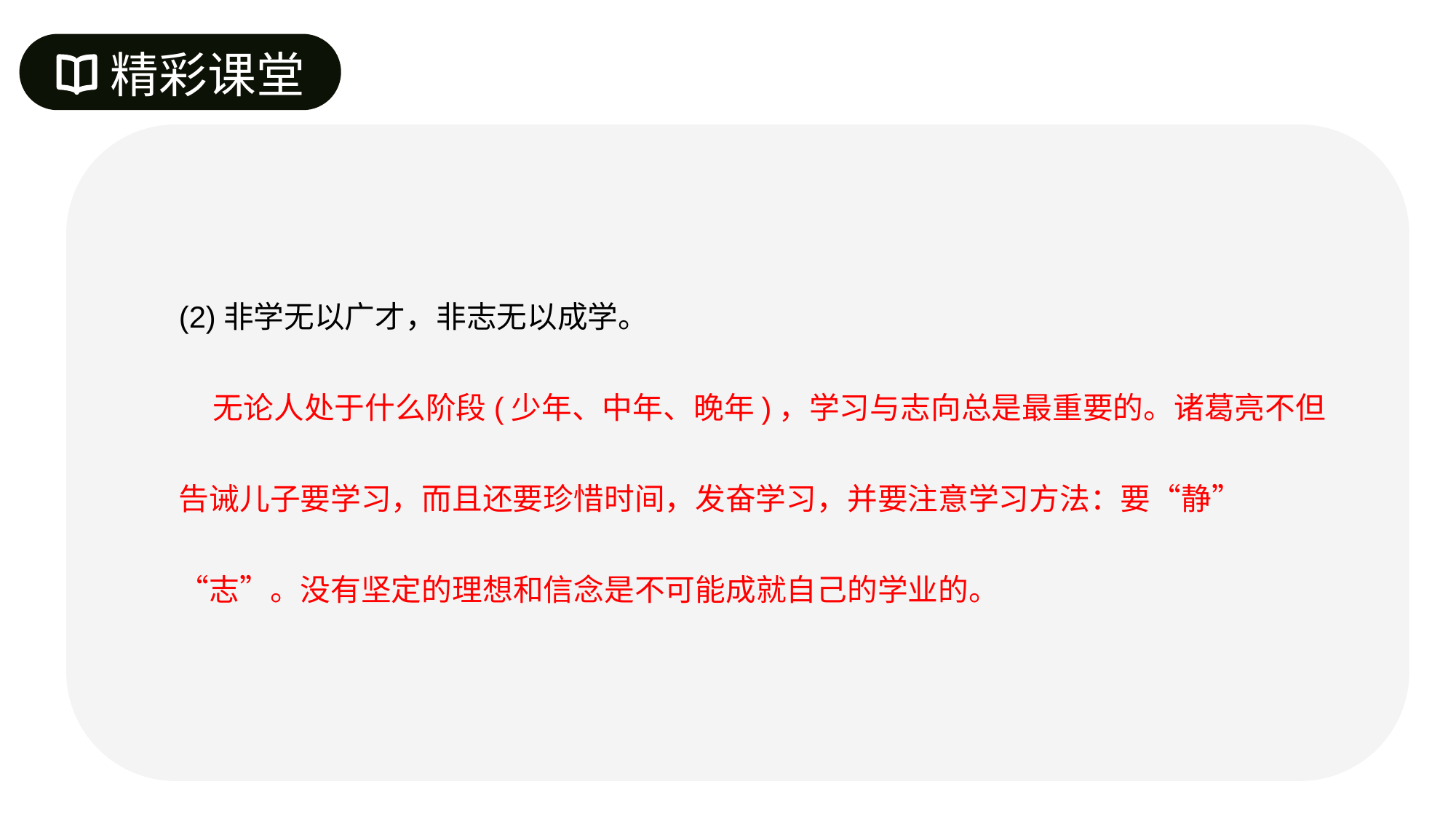

精彩课堂

(2)非学无以广才，非志无以成学。
    无论人处于什么阶段(少年、中年、晚年)，学习与志向总是最重要的。诸葛亮不但告诫儿子要学习，而且还要珍惜时间，发奋学习，并要注意学习方法：要“静”“志”。没有坚定的理想和信念是不可能成就自己的学业的。